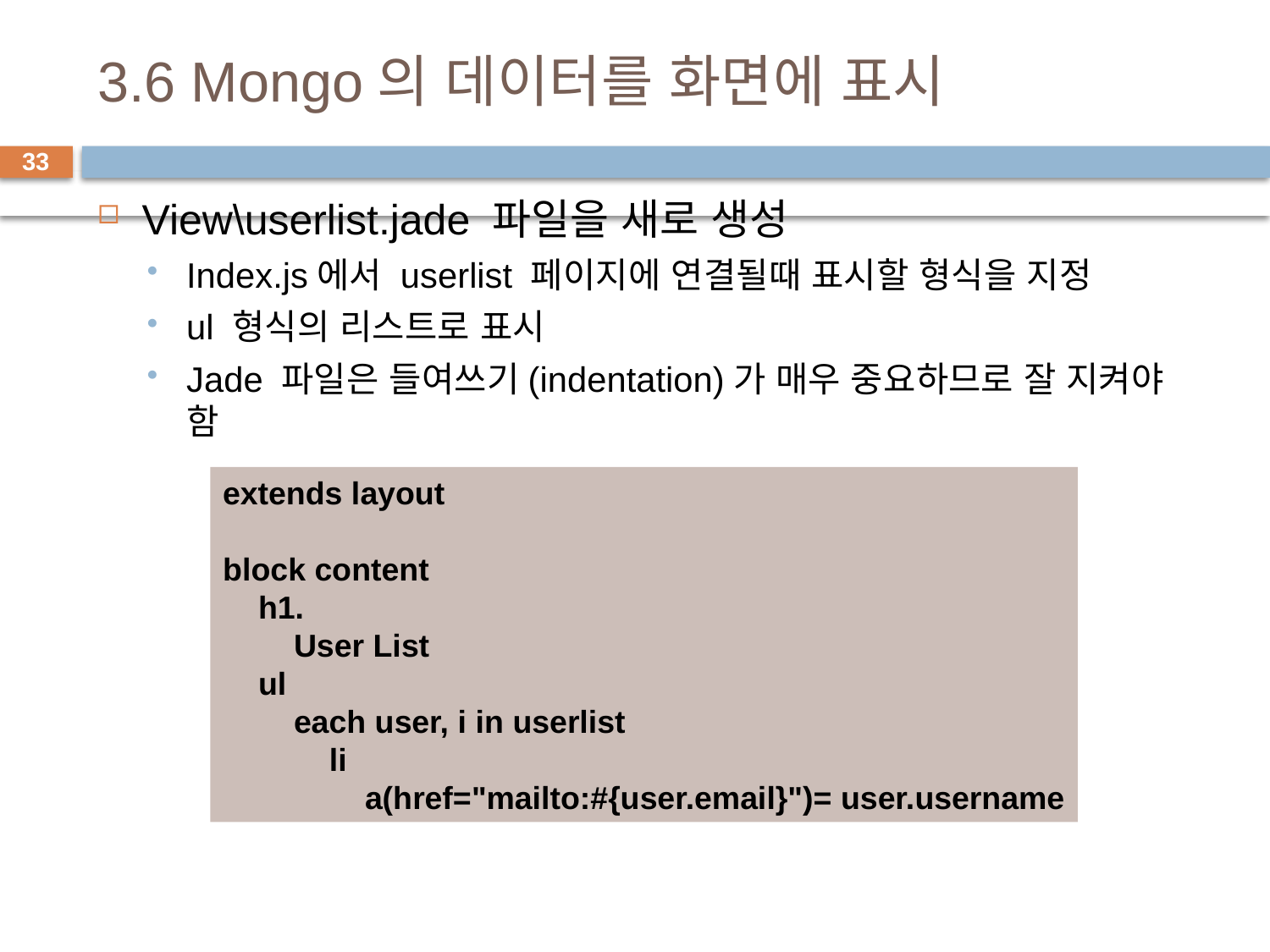

# 3.6 Mongo의 데이터를 화면에 표시
33
View\userlist.jade 파일을 새로 생성
Index.js에서 userlist 페이지에 연결될때 표시할 형식을 지정
ul 형식의 리스트로 표시
Jade 파일은 들여쓰기(indentation)가 매우 중요하므로 잘 지켜야 함
extends layout

block content
    h1.
        User List
    ul
        each user, i in userlist
            li
                a(href="mailto:#{user.email}")= user.username